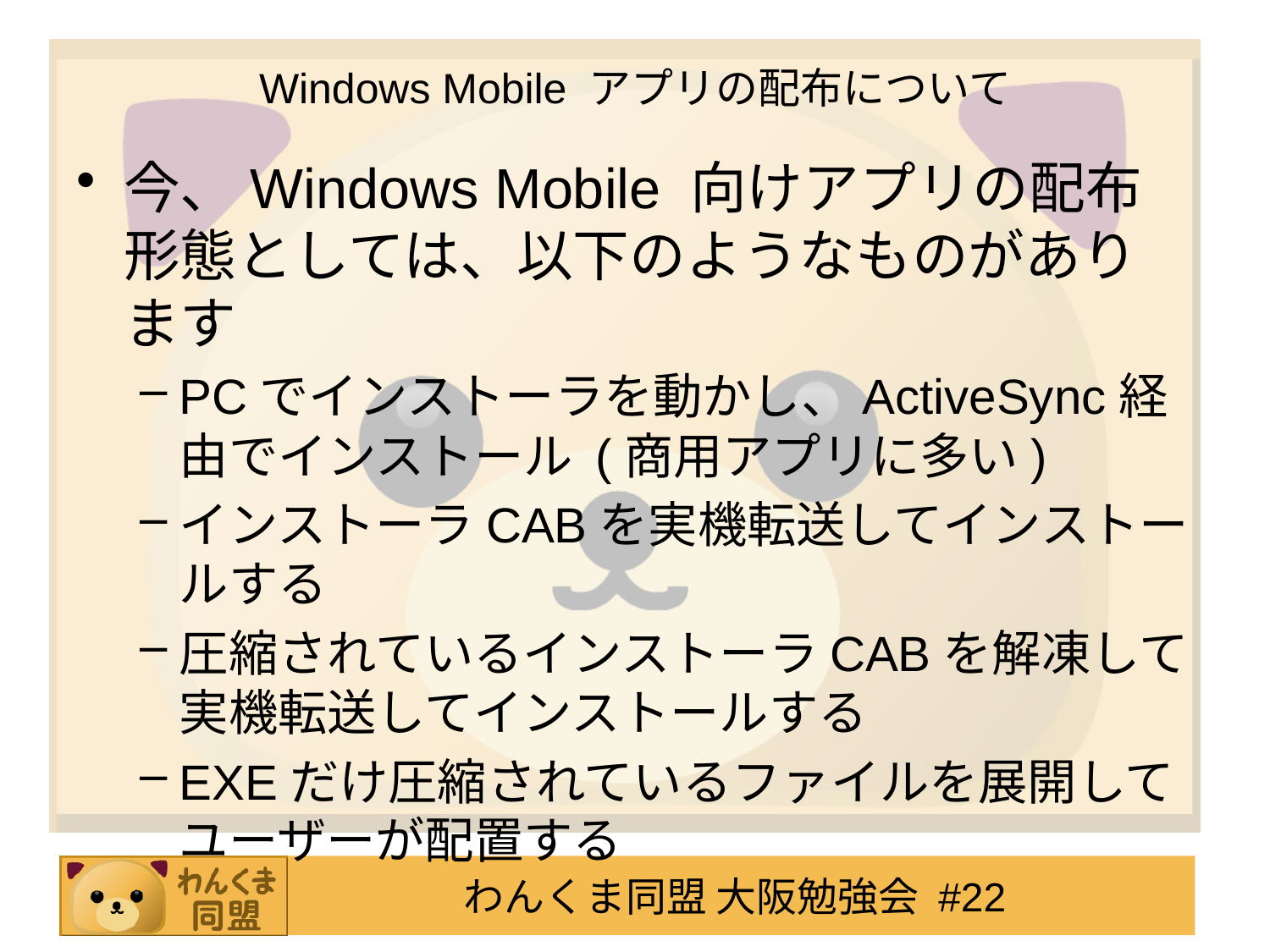

# Windows Mobile アプリの配布について
今、Windows Mobile 向けアプリの配布形態としては、以下のようなものがあります
PCでインストーラを動かし、ActiveSync経由でインストール (商用アプリに多い)
インストーラCABを実機転送してインストールする
圧縮されているインストーラCABを解凍して実機転送してインストールする
EXEだけ圧縮されているファイルを展開してユーザーが配置する